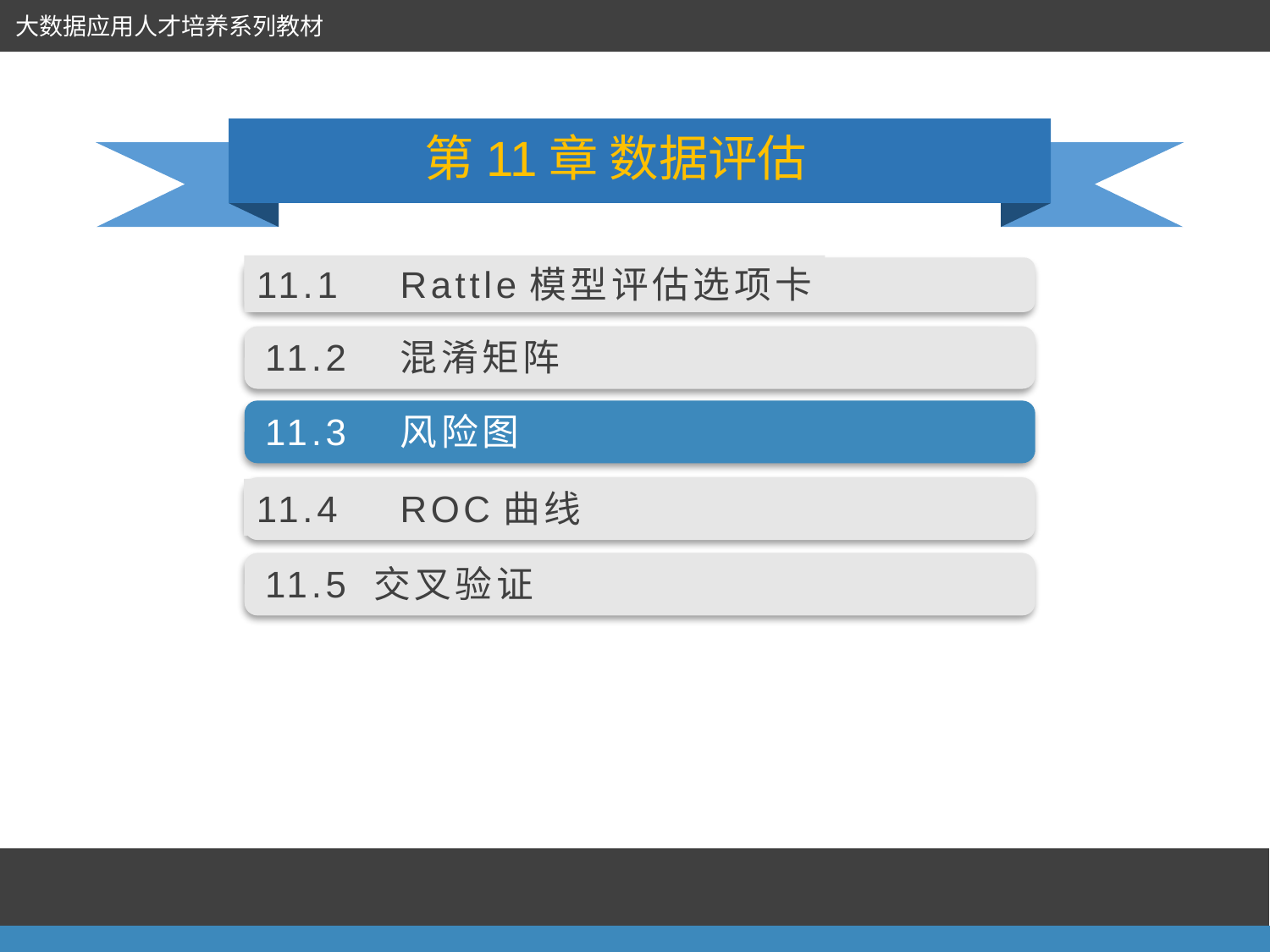

大数据应用人才培养系列教材

第11章 数据评估
11.1　Rattle模型评估选项卡

11.2　混淆矩阵

11.3　风险图

11.4　ROC曲线

11.5 交叉验证